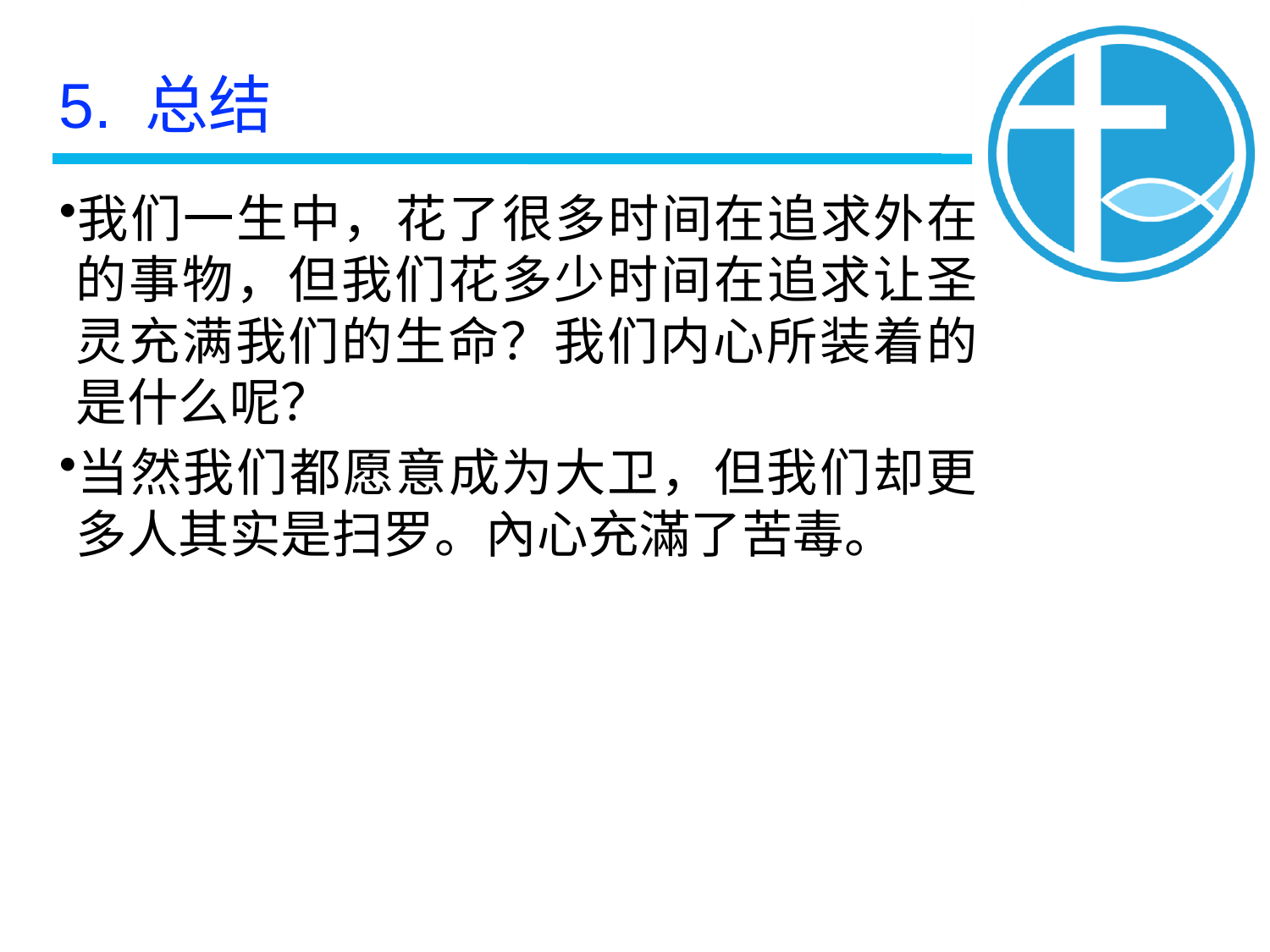

5. 总结
我们一生中，花了很多时间在追求外在的事物，但我们花多少时间在追求让圣灵充满我们的生命？我们内心所装着的是什么呢？
当然我们都愿意成为大卫，但我们却更多人其实是扫罗。內心充滿了苦毒。